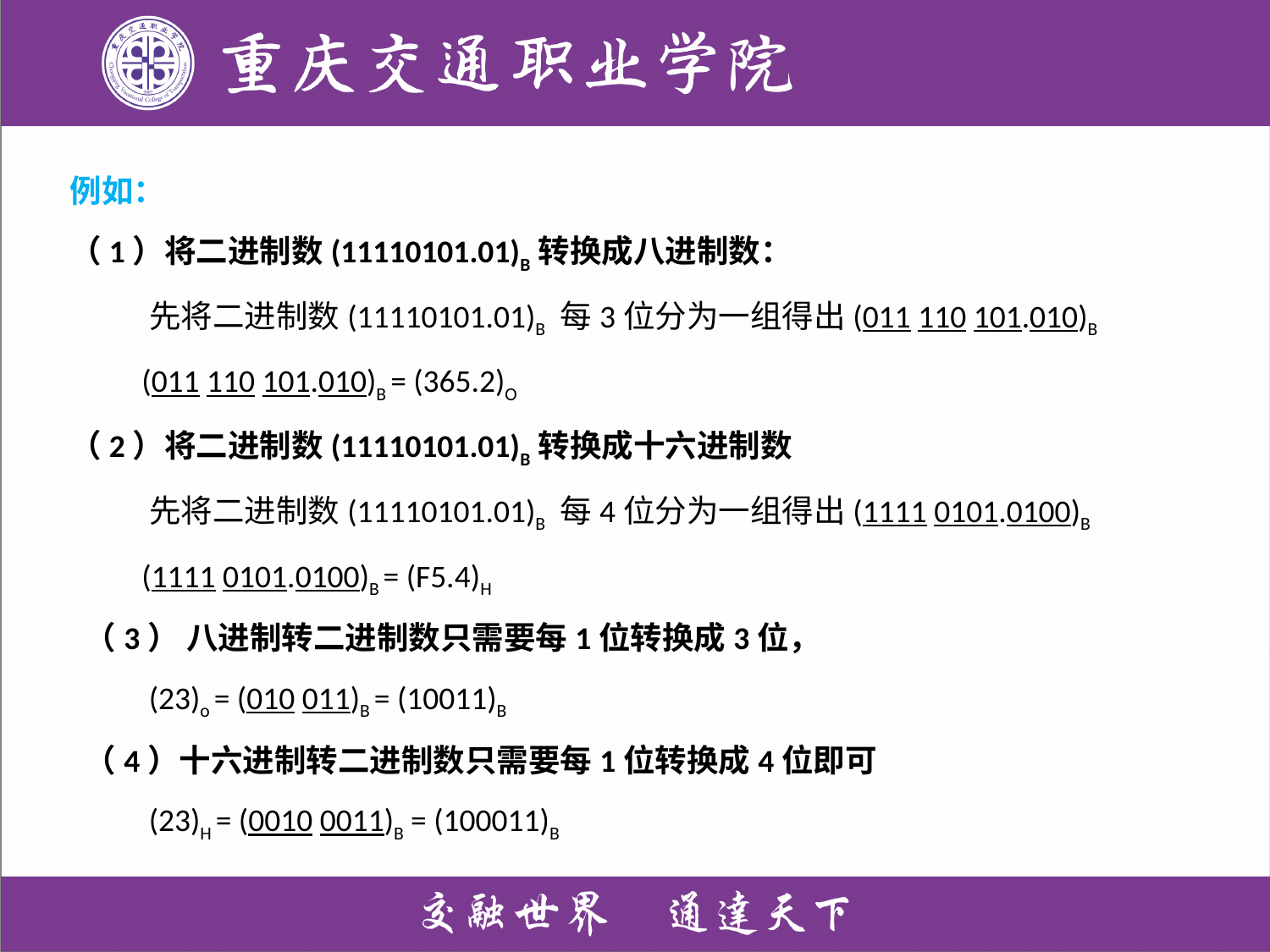

例如：
（1）将二进制数(11110101.01)B转换成八进制数：
          先将二进制数(11110101.01)B 每3位分为一组得出(011 110 101.010)B
          (011 110 101.010)B = (365.2)O
（2）将二进制数(11110101.01)B转换成十六进制数
          先将二进制数(11110101.01)B 每4位分为一组得出(1111 0101.0100)B
          (1111 0101.0100)B = (F5.4)H
 （3） 八进制转二进制数只需要每1位转换成3位，
           (23)o = (010 011)B = (10011)B
 （4）十六进制转二进制数只需要每1位转换成4位即可
           (23)H = (0010 0011)B = (100011)B